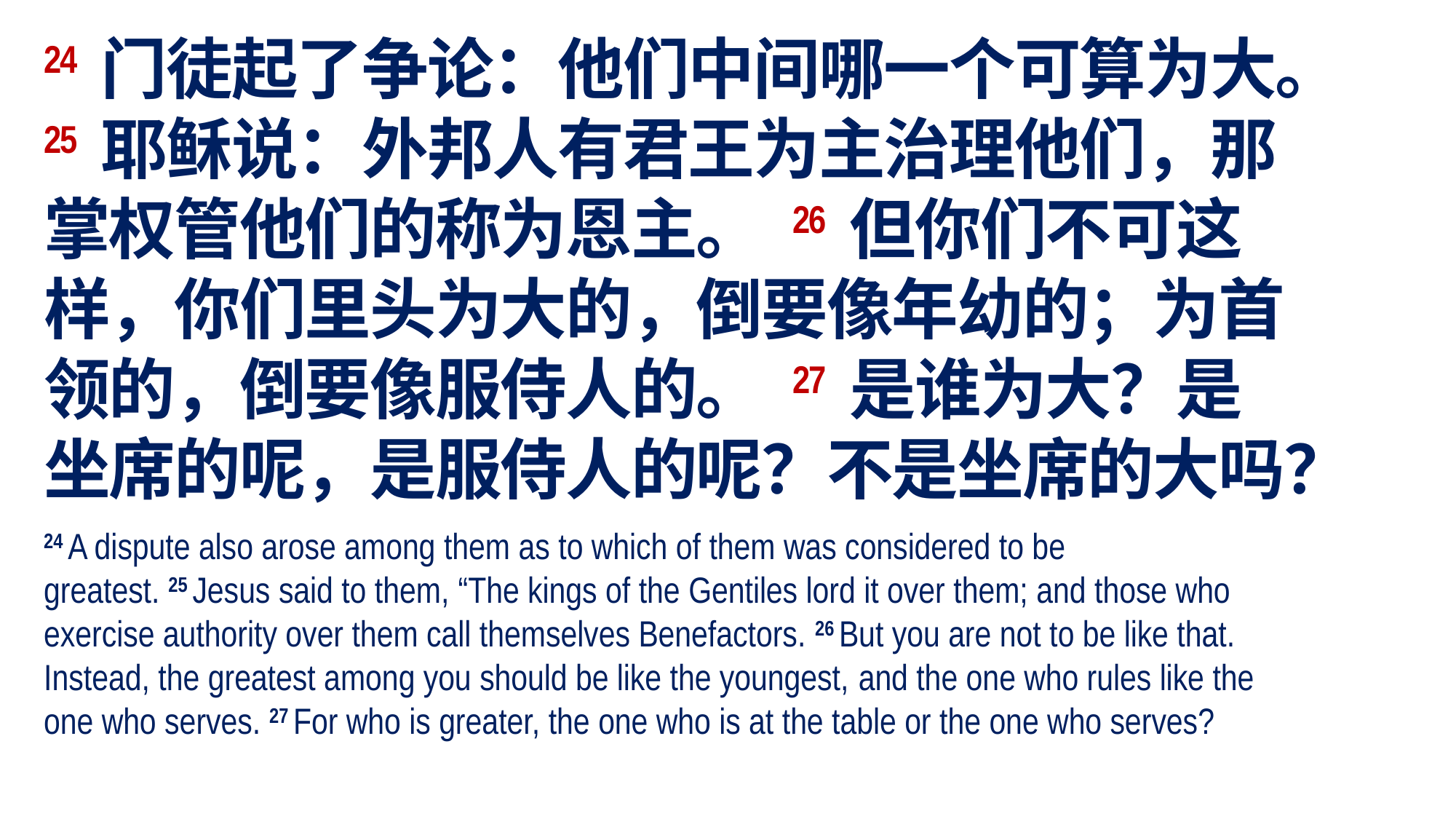

24 门徒起了争论：他们中间哪一个可算为大。
25 耶稣说：外邦人有君王为主治理他们，那掌权管他们的称为恩主。 26 但你们不可这样，你们里头为大的，倒要像年幼的；为首领的，倒要像服侍人的。 27 是谁为大？是坐席的呢，是服侍人的呢？不是坐席的大吗？
24 A dispute also arose among them as to which of them was considered to be greatest. 25 Jesus said to them, “The kings of the Gentiles lord it over them; and those who exercise authority over them call themselves Benefactors. 26 But you are not to be like that. Instead, the greatest among you should be like the youngest, and the one who rules like the one who serves. 27 For who is greater, the one who is at the table or the one who serves?